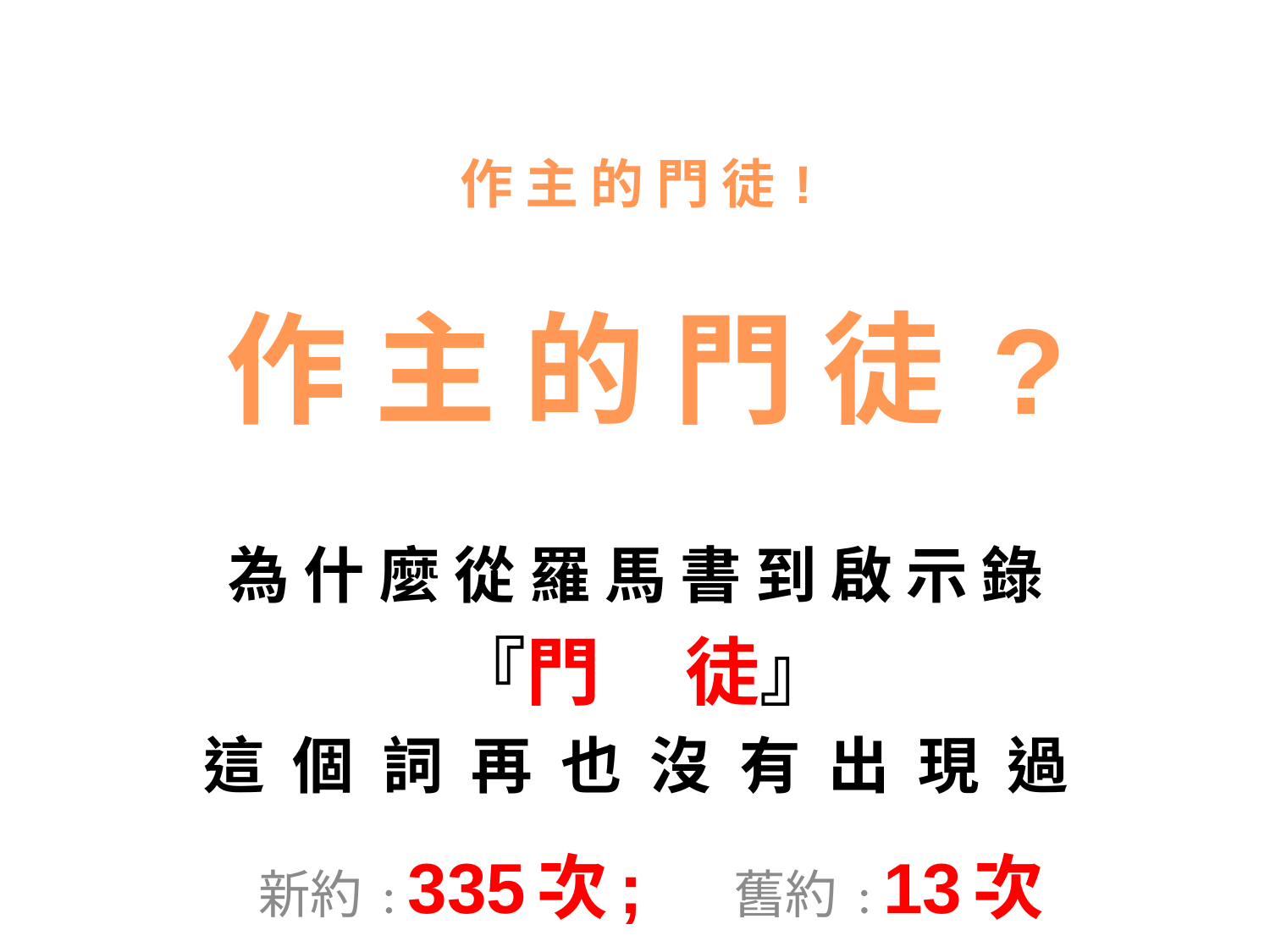

# 作 主 的 門 徒       !
  作 主 的 門 徒 ?

為 什 麼 從 羅 馬 書 到 啟 示 錄
『門     徒』
這  個  詞  再  也  沒  有  出  現  過
  新約 : 335次;    舊約 : 13次